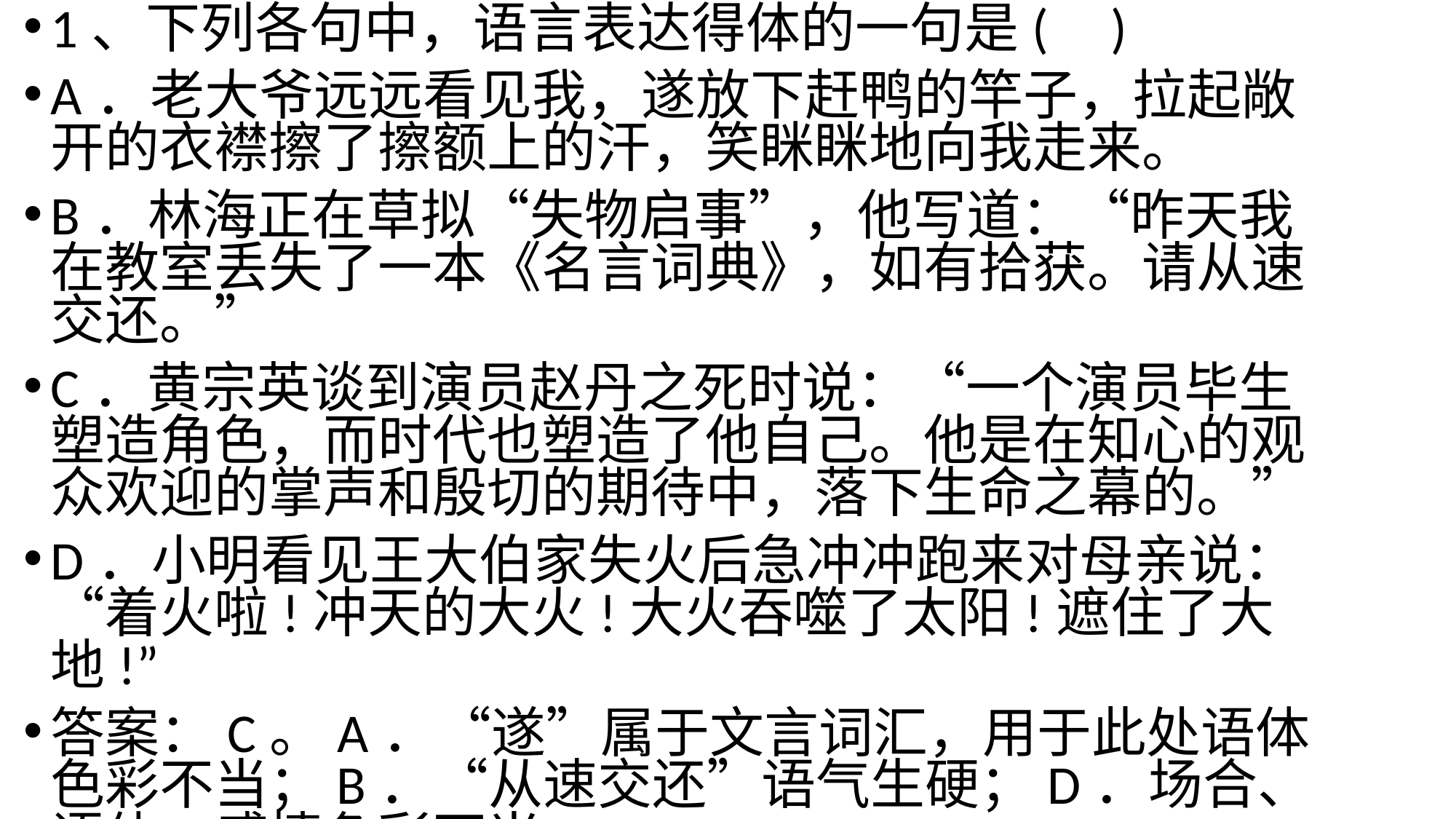

1、下列各句中，语言表达得体的一句是(     )
A．老大爷远远看见我，遂放下赶鸭的竿子，拉起敞开的衣襟擦了擦额上的汗，笑眯眯地向我走来。
B．林海正在草拟“失物启事”，他写道：“昨天我在教室丢失了一本《名言词典》，如有拾获。请从速交还。”
C．黄宗英谈到演员赵丹之死时说：“一个演员毕生塑造角色，而时代也塑造了他自己。他是在知心的观众欢迎的掌声和殷切的期待中，落下生命之幕的。”
D．小明看见王大伯家失火后急冲冲跑来对母亲说：“着火啦!冲天的大火!大火吞噬了太阳!遮住了大地!”
答案：C。A．“遂”属于文言词汇，用于此处语体色彩不当；B．“从速交还”语气生硬；D．场合、语体、感情色彩不当。